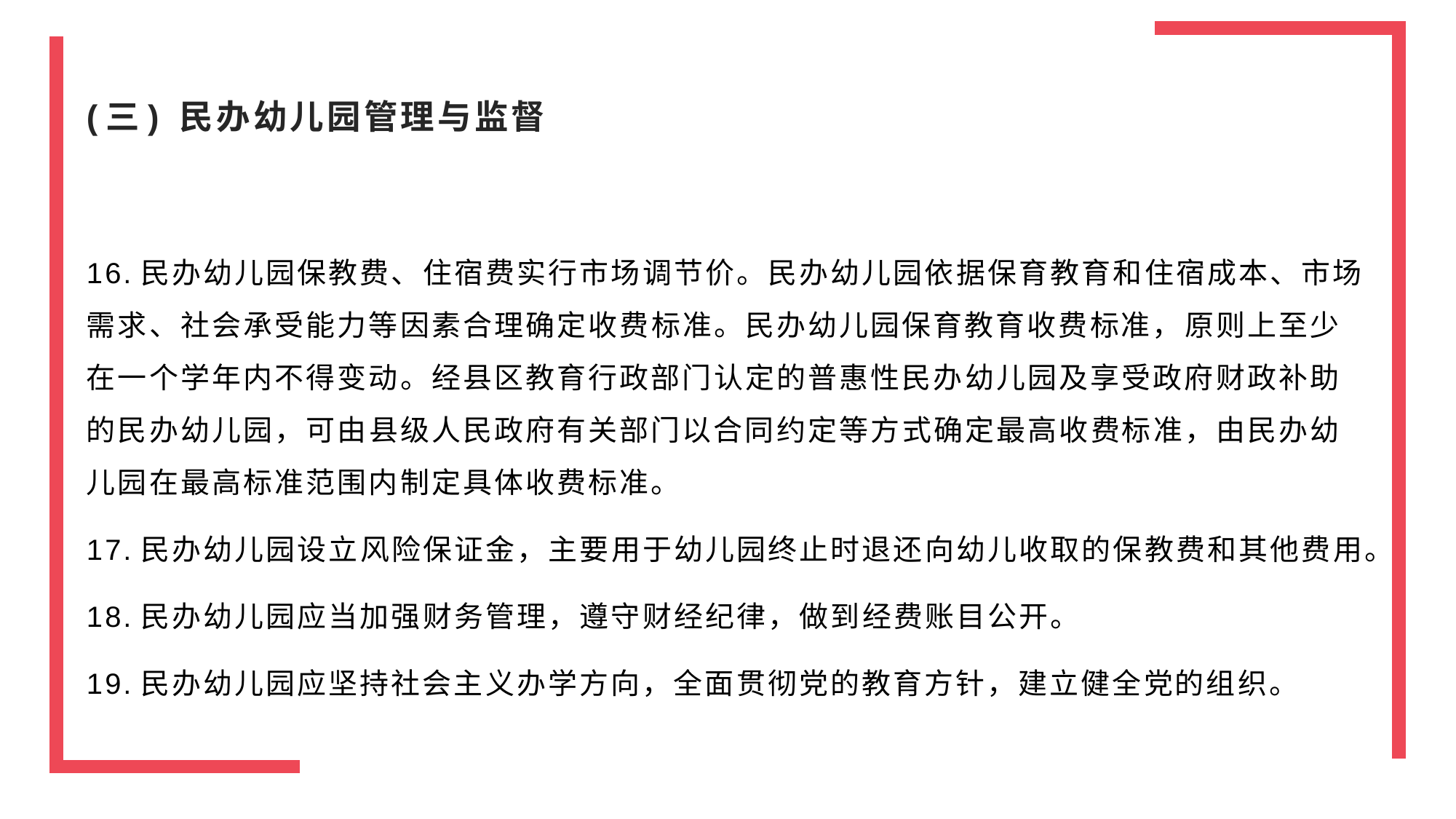

# (三) 民办幼儿园管理与监督
16.民办幼儿园保教费、住宿费实行市场调节价。民办幼儿园依据保育教育和住宿成本、市场需求、社会承受能力等因素合理确定收费标准。民办幼儿园保育教育收费标准，原则上至少在一个学年内不得变动。经县区教育行政部门认定的普惠性民办幼儿园及享受政府财政补助 的民办幼儿园，可由县级人民政府有关部门以合同约定等方式确定最高收费标准，由民办幼儿园在最高标准范围内制定具体收费标准。
17.民办幼儿园设立风险保证金，主要用于幼儿园终止时退还向幼儿收取的保教费和其他费用。
18.民办幼儿园应当加强财务管理，遵守财经纪律，做到经费账目公开。
19.民办幼儿园应坚持社会主义办学方向，全面贯彻党的教育方针，建立健全党的组织。